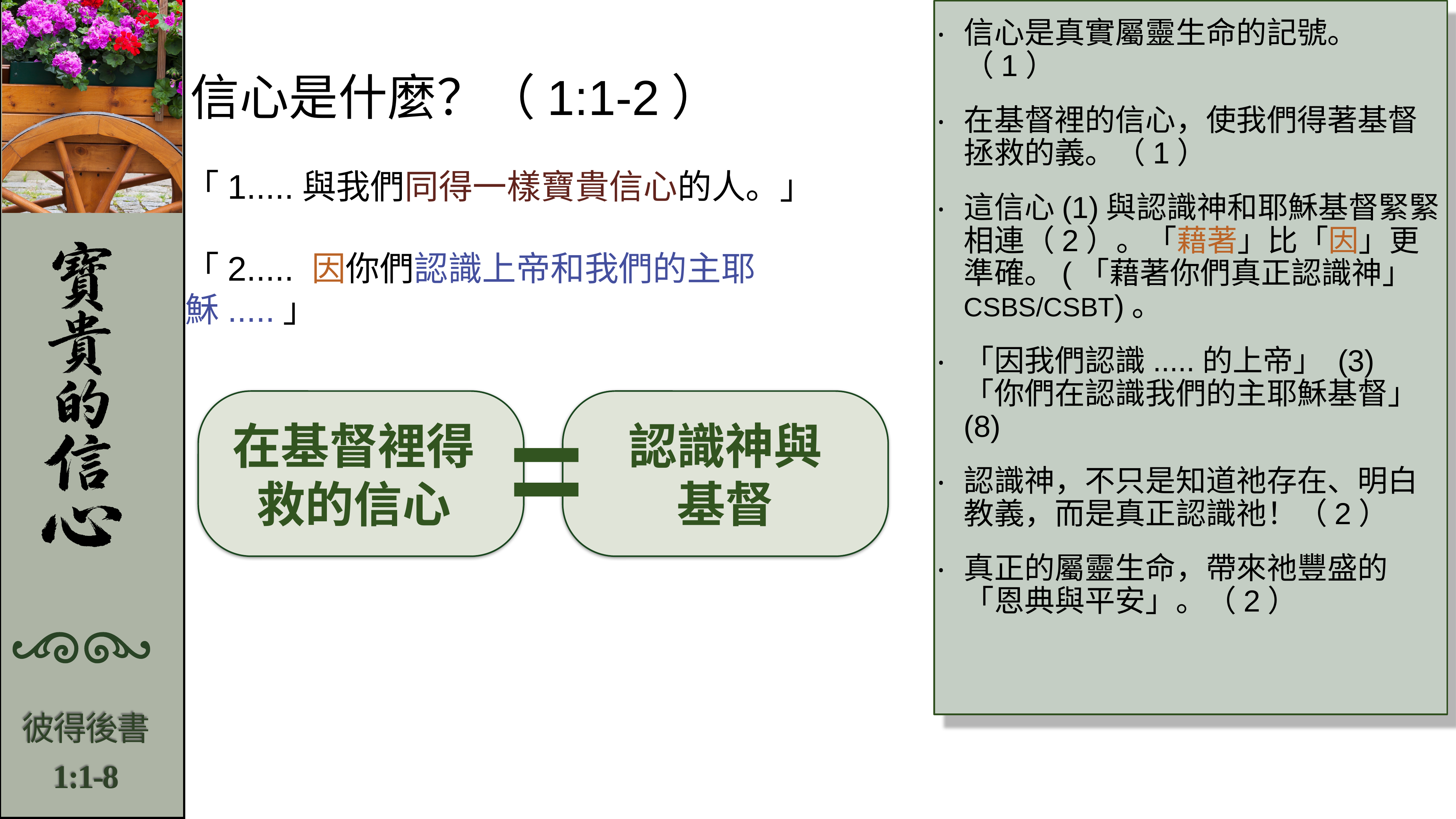

信心是真實屬靈生命的記號。（1）
在基督裡的信心，使我們得著基督拯救的義。（1）
這信心(1)與認識神和耶穌基督緊緊相連（2）。「藉著」比「因」更準確。(「藉著你們真正認識神」 CSBS/CSBT)。
「因我們認識.....的上帝」 (3)
「你們在認識我們的主耶穌基督」(8)
認識神，不只是知道祂存在、明白教義，而是真正認識祂！（2）
真正的屬靈生命，帶來祂豐盛的「恩典與平安」。（2）
信心是什麼？（1:1-2）
「1.....與我們同得一樣寶貴信心的人。」

「2..... 因你們認識上帝和我們的主耶穌.....」
=

在基督裡得救的信心
認識神與基督